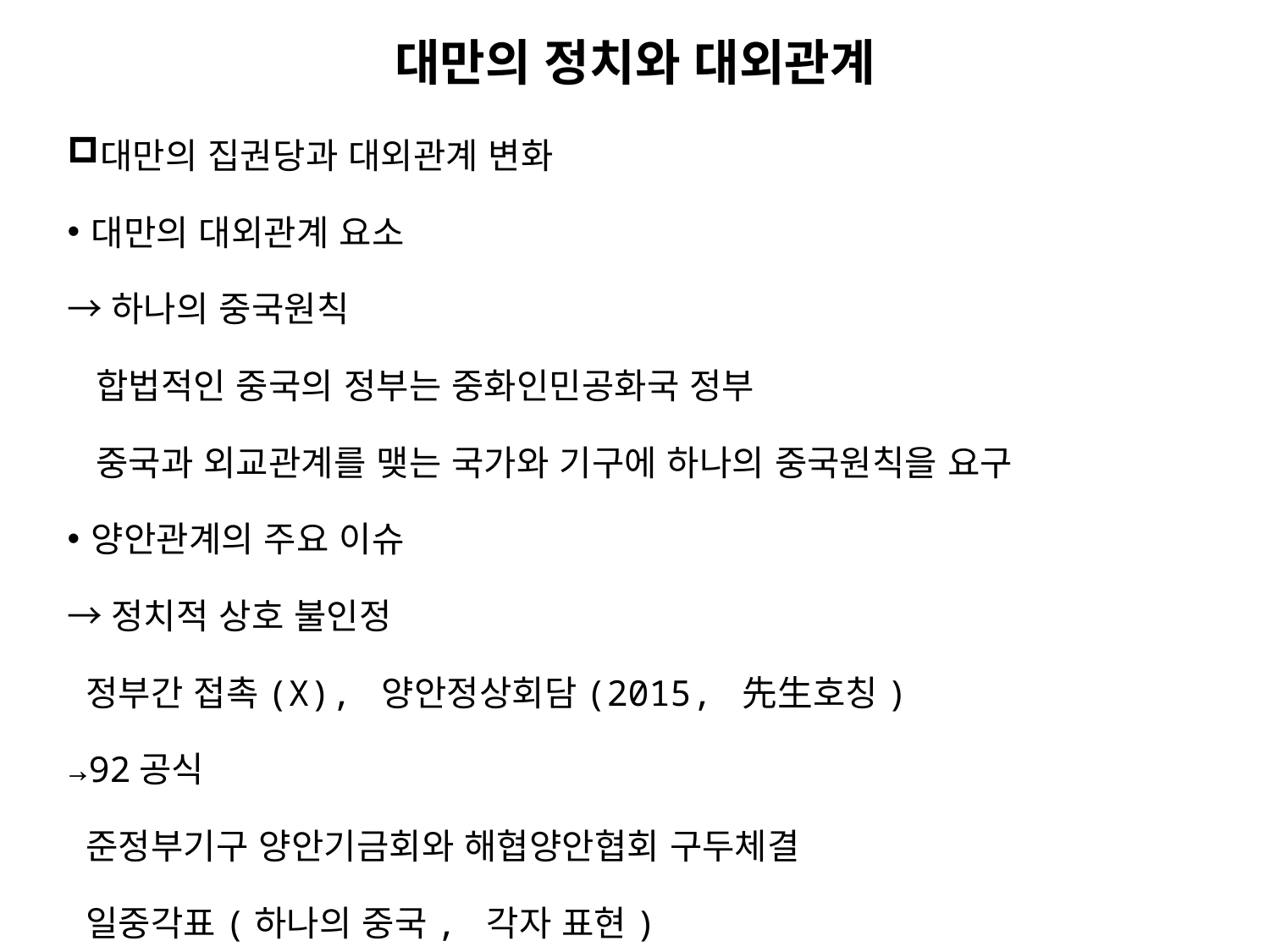

대만의 정치와 대외관계
대만의 집권당과 대외관계 변화
대만의 대외관계 요소
→하나의 중국원칙
  합법적인 중국의 정부는 중화인민공화국 정부
  중국과 외교관계를 맺는 국가와 기구에 하나의 중국원칙을 요구
양안관계의 주요 이슈
→정치적 상호 불인정
 정부간 접촉(X), 양안정상회담(2015, 先生호칭)
→92공식
 준정부기구 양안기금회와 해협양안협회 구두체결
 일중각표(하나의 중국, 각자 표현)